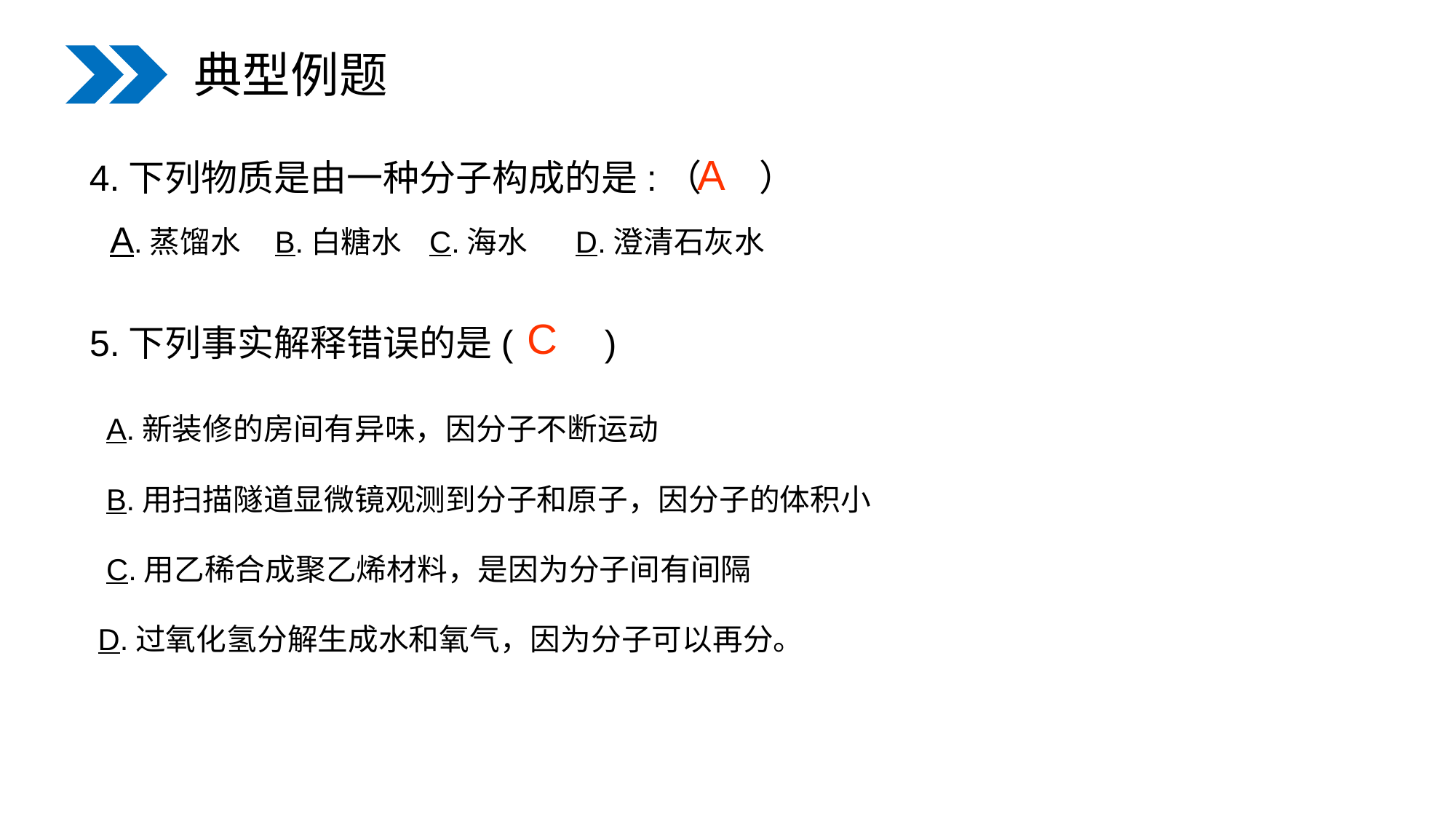

典型例题

A
4.下列物质是由一种分子构成的是:（       ）
  A.蒸馏水    B.白糖水   C.海水      D.澄清石灰水
5.下列事实解释错误的是(         )
  A.新装修的房间有异味，因分子不断运动
  B.用扫描隧道显微镜观测到分子和原子，因分子的体积小
  C.用乙稀合成聚乙烯材料，是因为分子间有间隔
 D.过氧化氢分解生成水和氧气，因为分子可以再分。
C